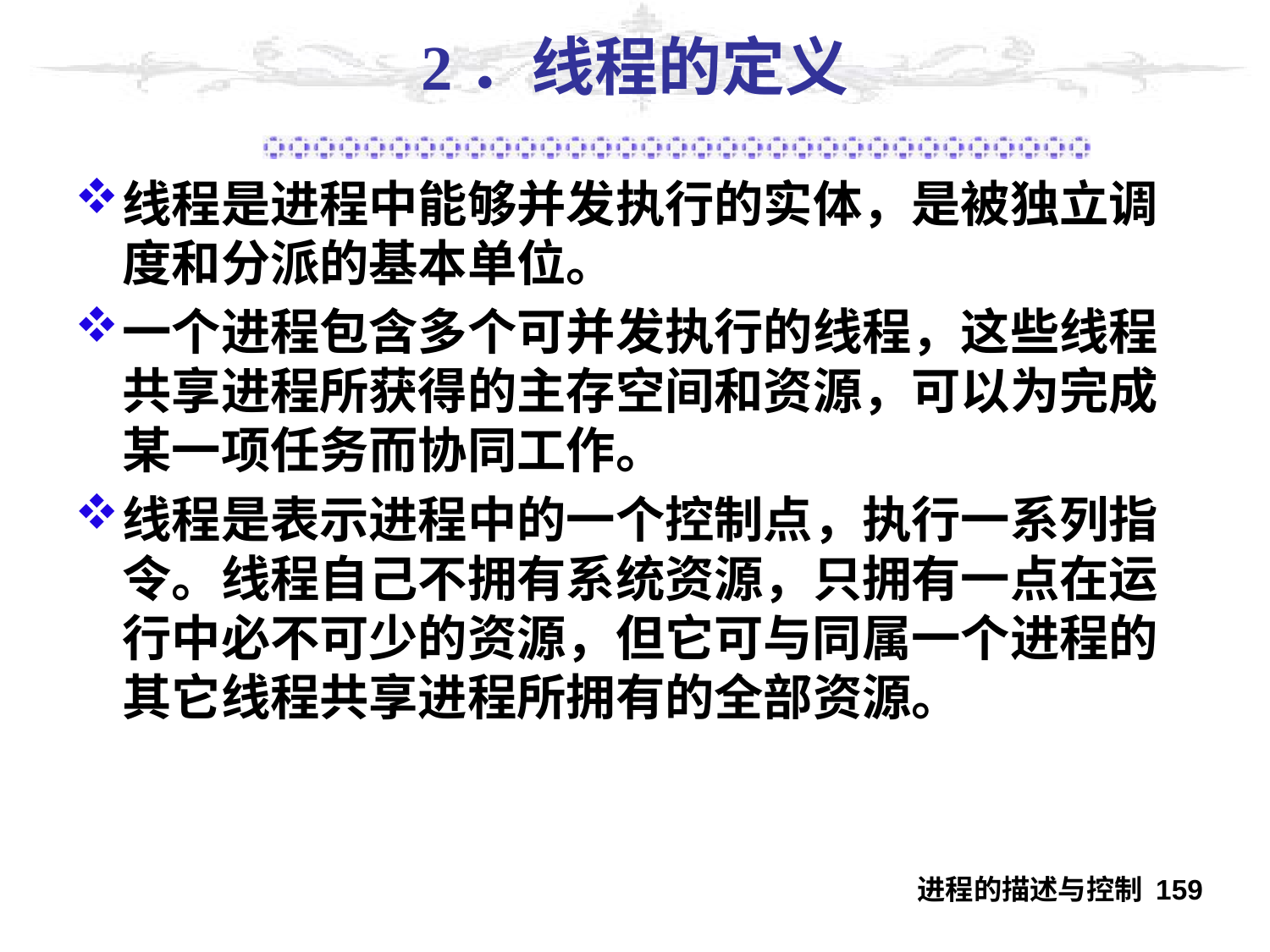

# 2．线程的定义
线程是进程中能够并发执行的实体，是被独立调度和分派的基本单位。
一个进程包含多个可并发执行的线程，这些线程共享进程所获得的主存空间和资源，可以为完成某一项任务而协同工作。
线程是表示进程中的一个控制点，执行一系列指令。线程自己不拥有系统资源，只拥有一点在运行中必不可少的资源，但它可与同属一个进程的其它线程共享进程所拥有的全部资源。